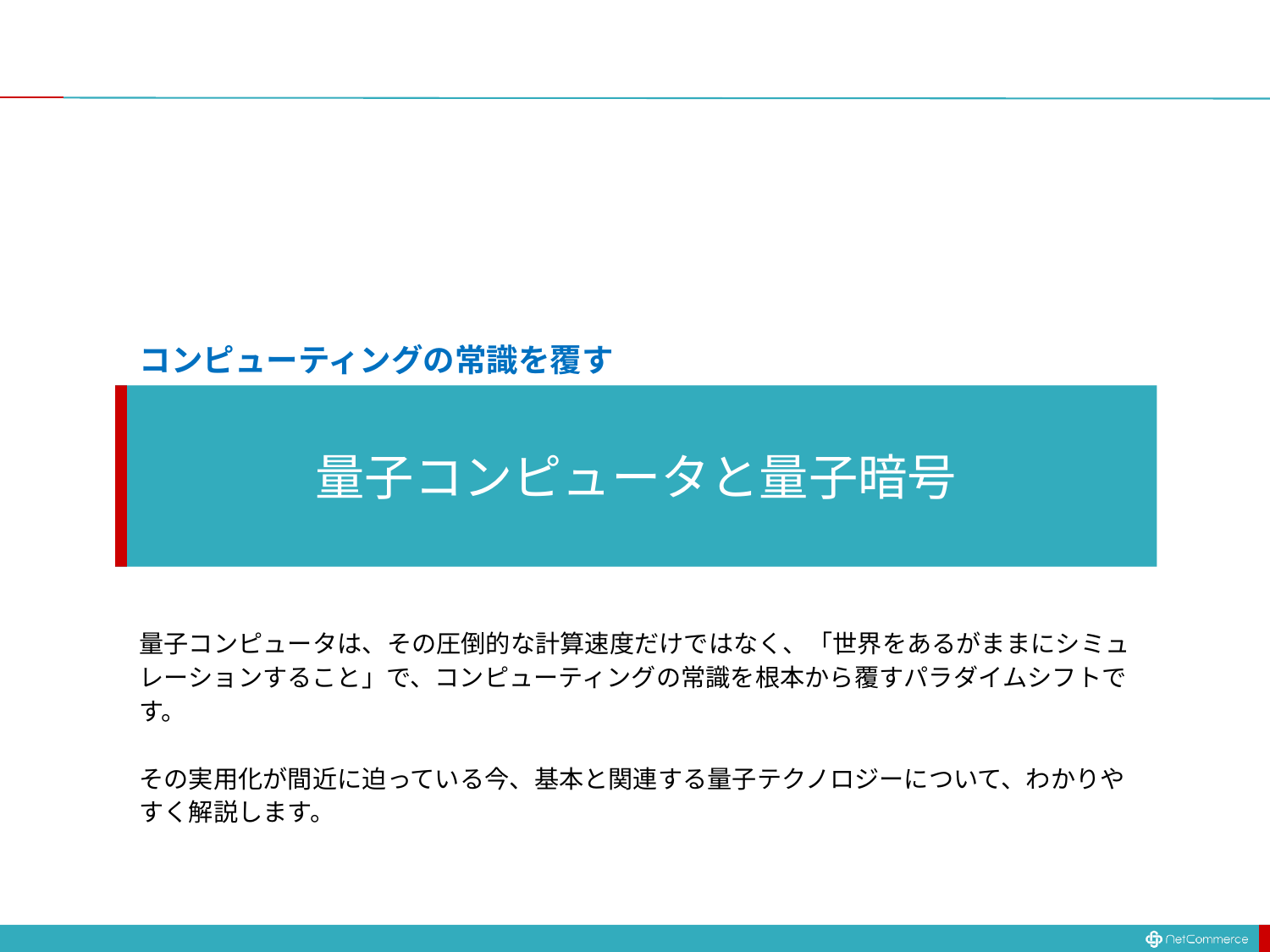

コンピューティングの常識を覆す

量子コンピュータと量子暗号

量子コンピュータは、その圧倒的な計算速度だけではなく、「世界をあるがままにシミュレーションすること」で、コンピューティングの常識を根本から覆すパラダイムシフトです。

その実用化が間近に迫っている今、基本と関連する量子テクノロジーについて、わかりやすく解説します。